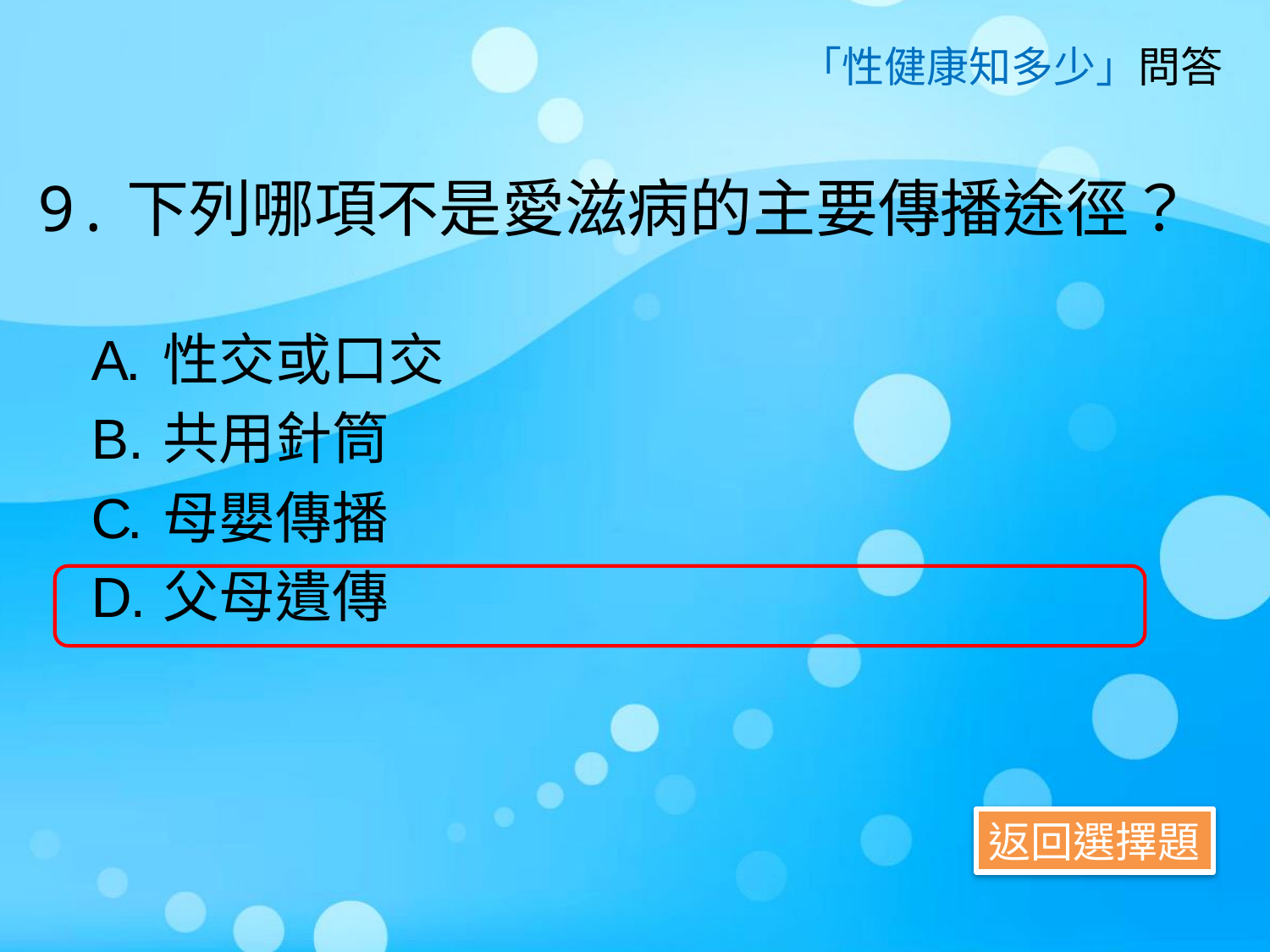

「性健康知多少」問答
# 9.下列哪項不是愛滋病的主要傳播途徑？
性交或口交
共用針筒
母嬰傳播
父母遺傳

返回選擇題